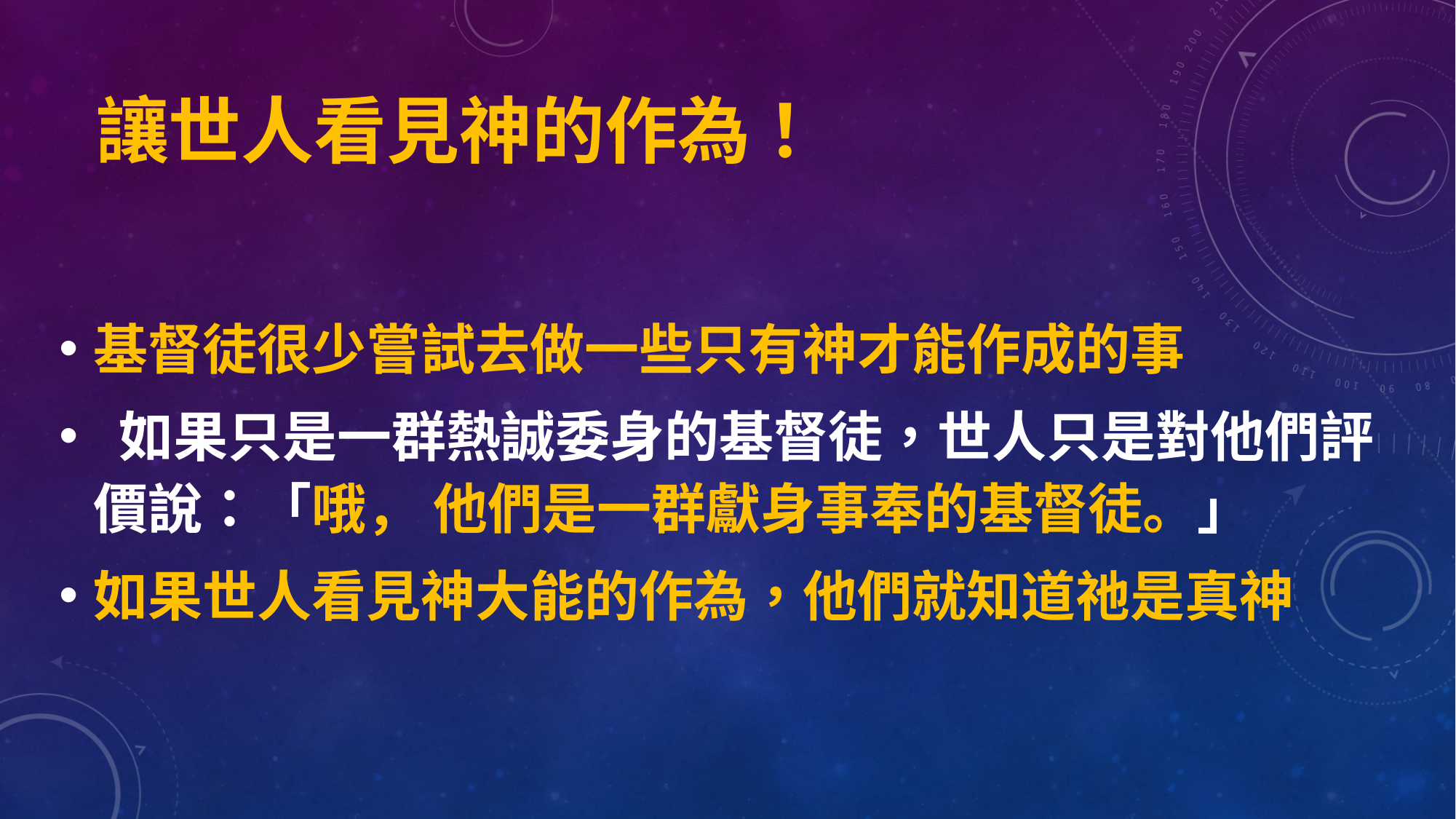

# 讓世人看見神的作為 ！
基督徒很少嘗試去做一些只有神才能作成的事
 如果只是一群熱誠委身的基督徒，世人只是對他們評價說：「哦， 他們是一群獻身事奉的基督徒。」
如果世人看見神大能的作為，他們就知道祂是真神